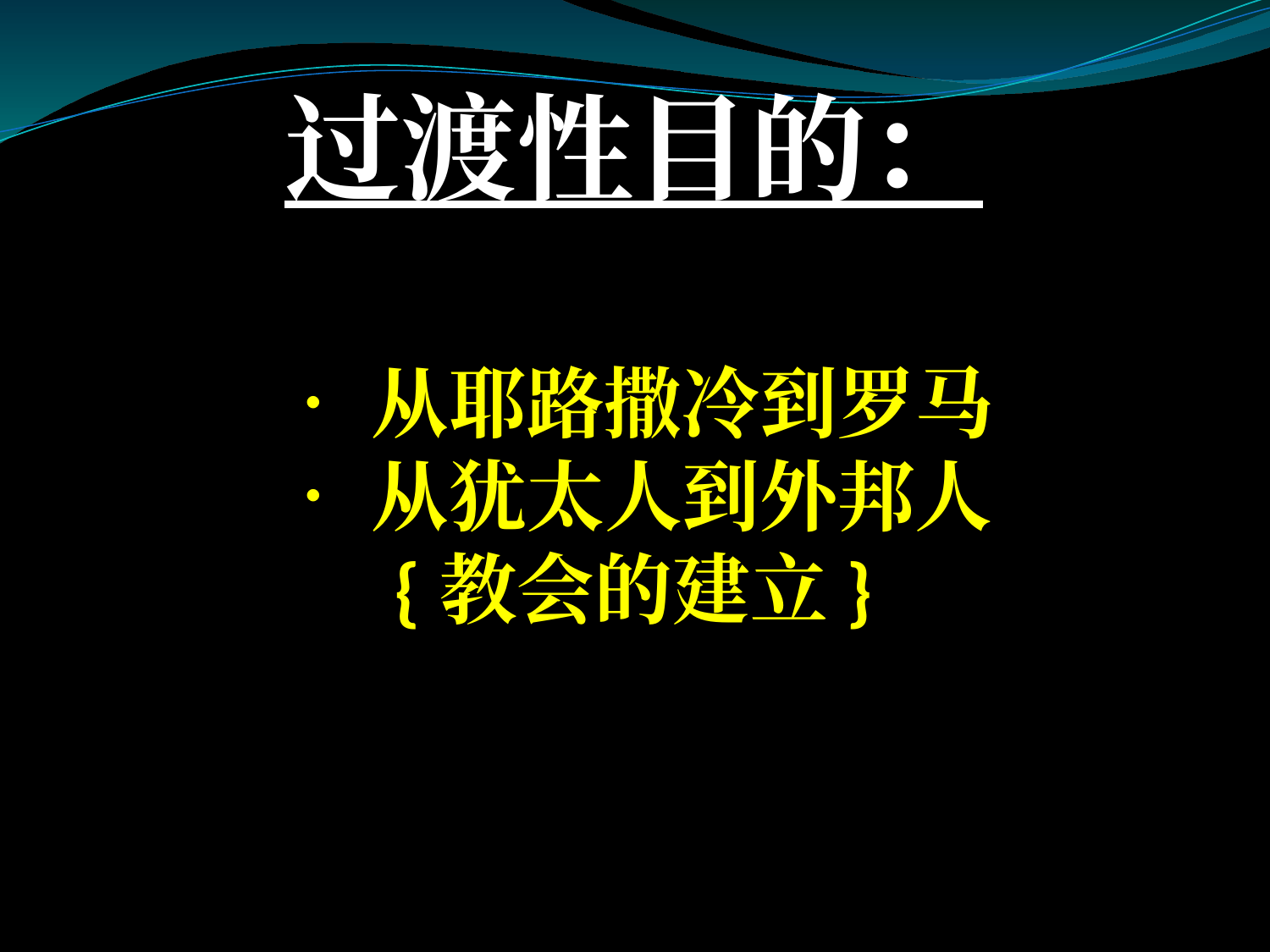

# 过渡性目的： • 从耶路撒冷到罗马 • 从犹太人到外邦人 {教会的建立}